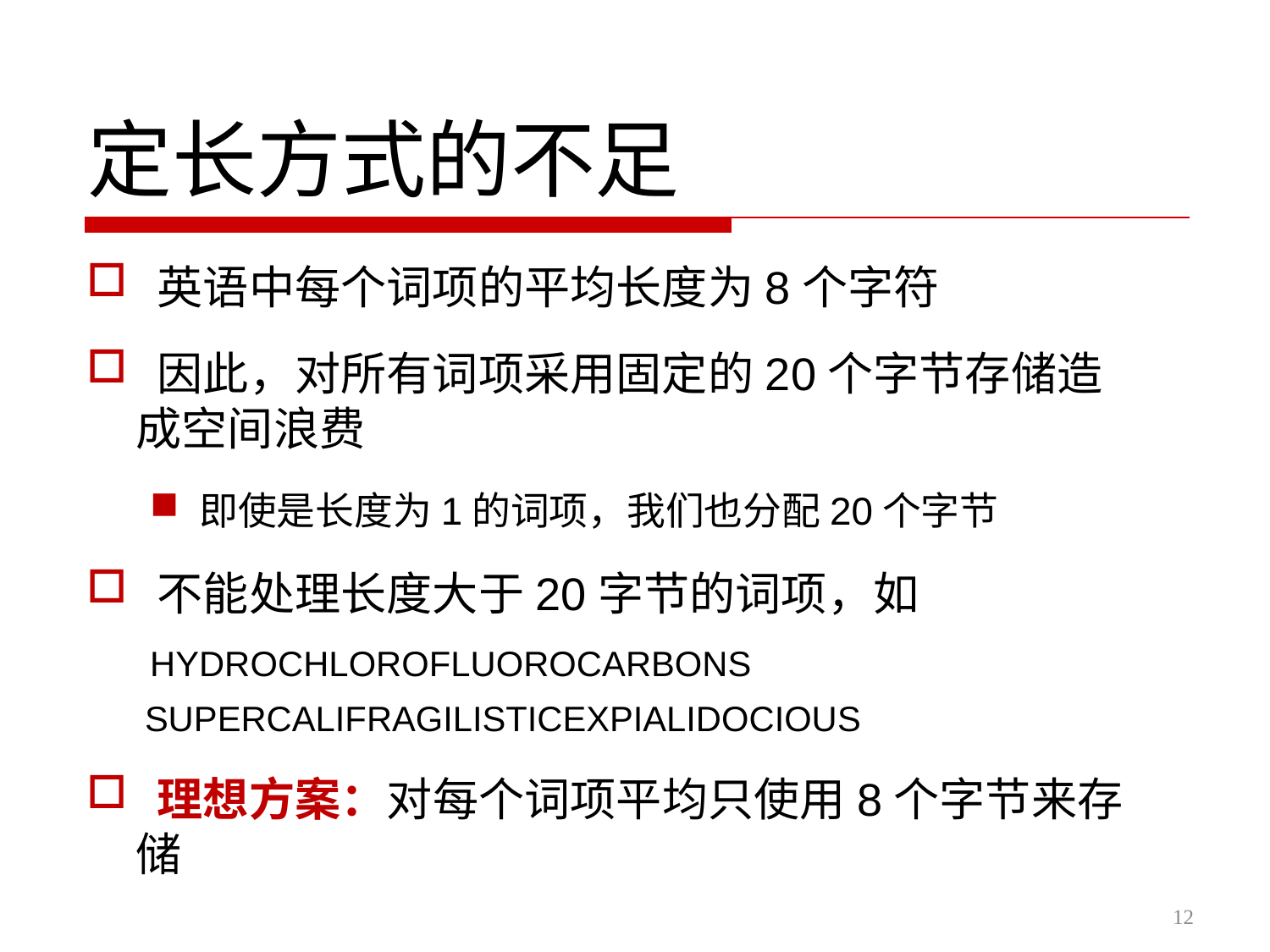

定长方式的不足
 英语中每个词项的平均长度为8个字符
 因此，对所有词项采用固定的20个字节存储造成空间浪费
即使是长度为1的词项，我们也分配20个字节
 不能处理长度大于20字节的词项，如
     HYDROCHLOROFLUOROCARBONS
      SUPERCALIFRAGILISTICEXPIALIDOCIOUS
 理想方案：对每个词项平均只使用8个字节来存储
12